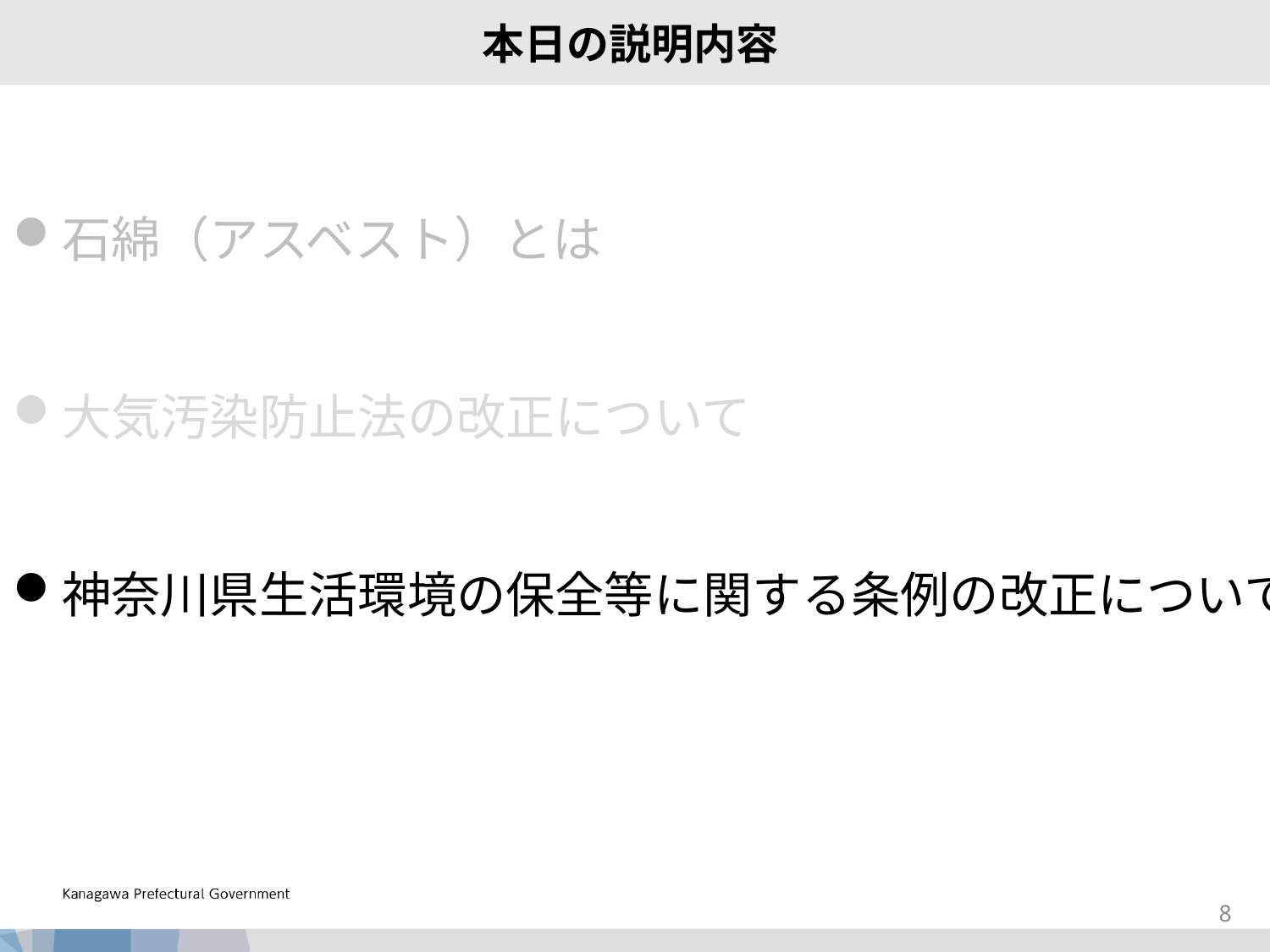

本日の説明内容
石綿（アスベスト）とは

大気汚染防止法の改正について

神奈川県生活環境の保全等に関する条例の改正について

8